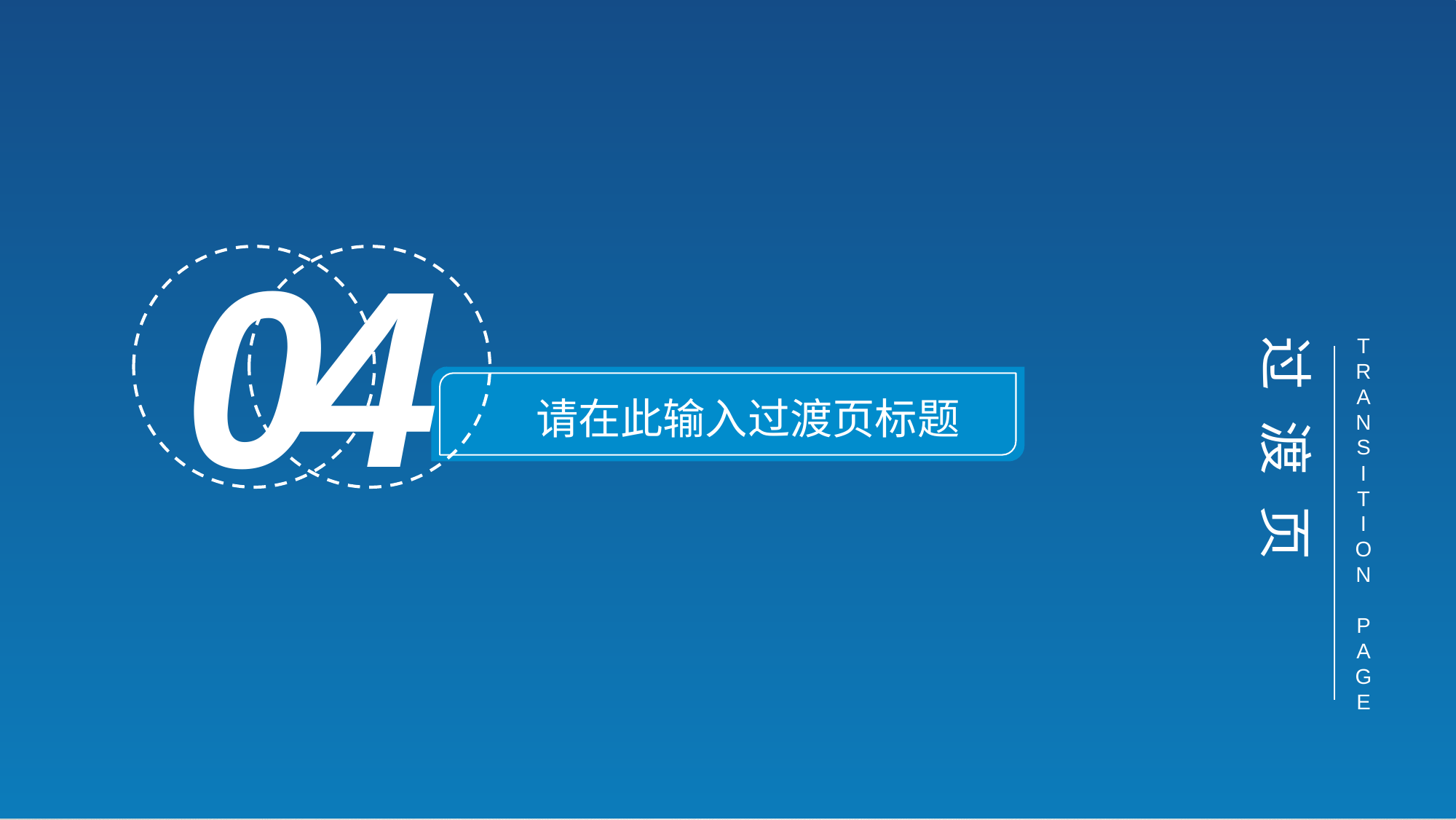

0
4
过 渡 页
T
R
A
N
S
I
T
I
O
N

P
A
G
E

请在此输入过渡页标题